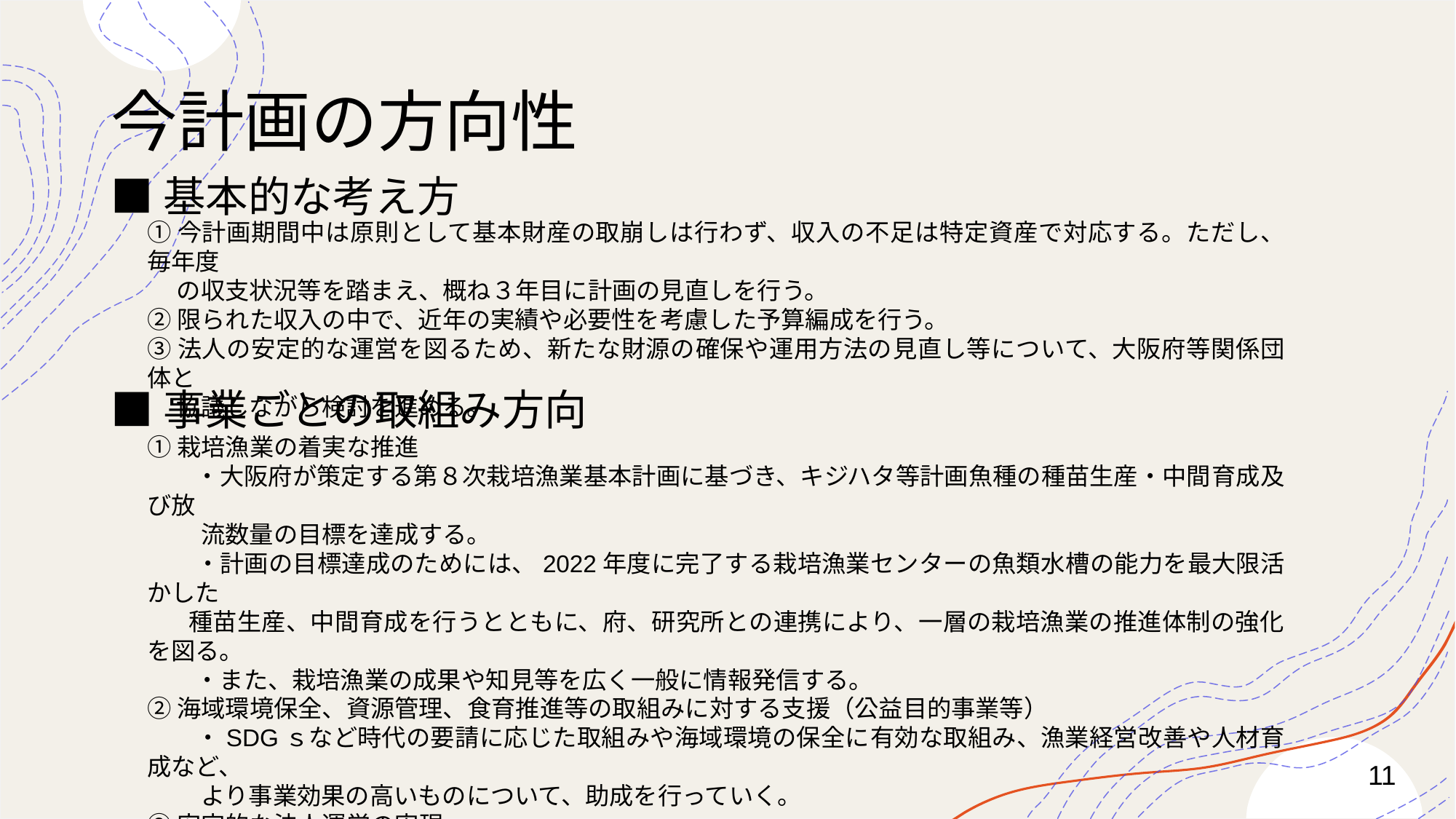

# 今計画の方向性
■基本的な考え方

■事業ごとの取組み方向

①今計画期間中は原則として基本財産の取崩しは行わず、収入の不足は特定資産で対応する。ただし、毎年度
　 の収支状況等を踏まえ、概ね３年目に計画の見直しを行う。
②限られた収入の中で、近年の実績や必要性を考慮した予算編成を行う。
③法人の安定的な運営を図るため、新たな財源の確保や運用方法の見直し等について、大阪府等関係団体と
　 協議しながら検討を進める。

①栽培漁業の着実な推進
　　・大阪府が策定する第８次栽培漁業基本計画に基づき、キジハタ等計画魚種の種苗生産・中間育成及び放
　　 流数量の目標を達成する。
　　・計画の目標達成のためには、2022年度に完了する栽培漁業センターの魚類水槽の能力を最大限活かした
　   種苗生産、中間育成を行うとともに、府、研究所との連携により、一層の栽培漁業の推進体制の強化を図る。
　　・また、栽培漁業の成果や知見等を広く一般に情報発信する。
②海域環境保全、資源管理、食育推進等の取組みに対する支援（公益目的事業等）
　　・SDGｓなど時代の要請に応じた取組みや海域環境の保全に有効な取組み、漁業経営改善や人材育成など、
　　 より事業効果の高いものについて、助成を行っていく。
③安定的な法人運営の実現
　　・継続的に事業を実施できるよう事業費を抑制するとともに、余剰種苗の継続的収益を確保していく。
11